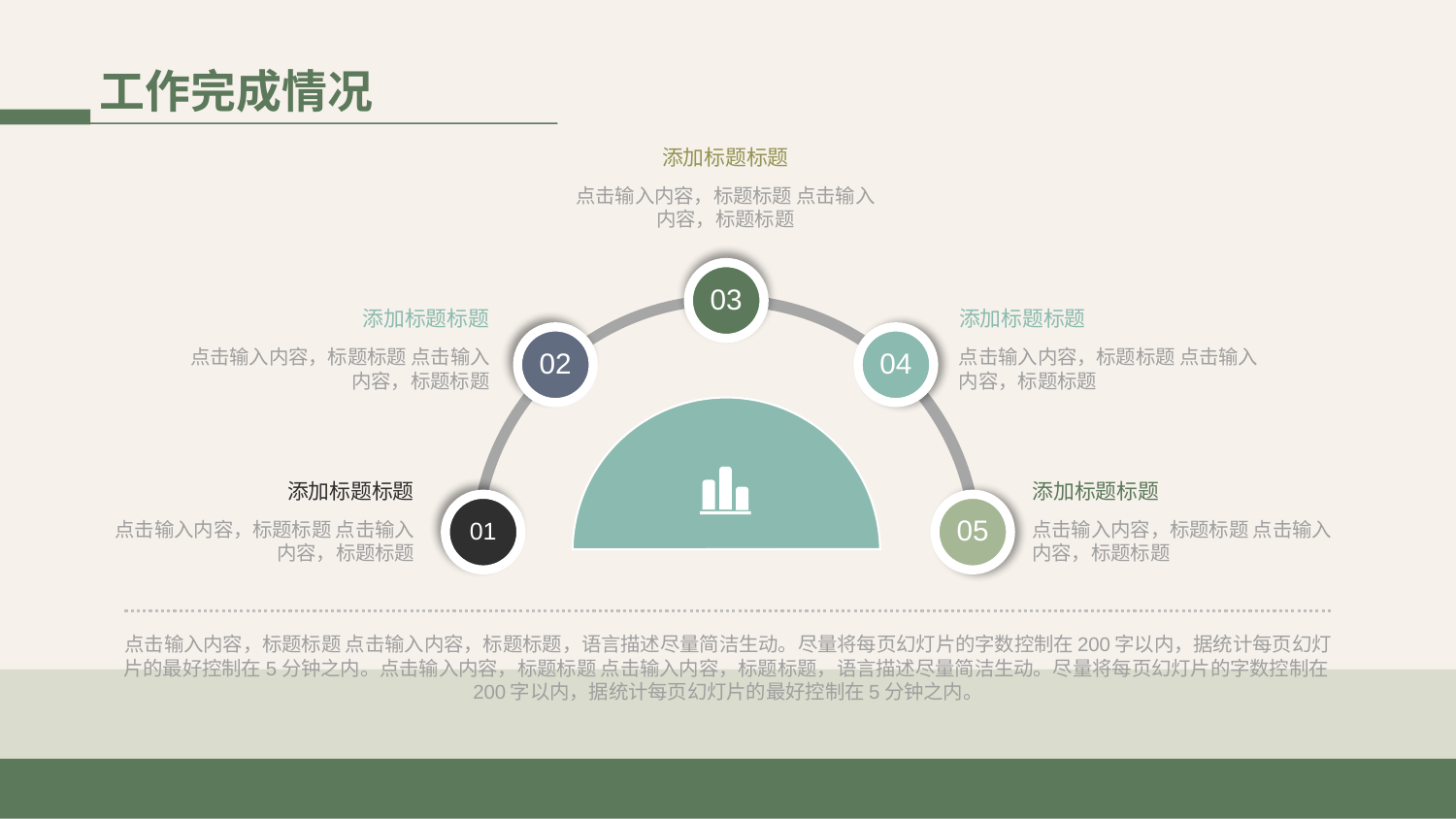

# 工作完成情况
添加标题标题
点击输入内容，标题标题 点击输入内容，标题标题
03

添加标题标题
点击输入内容，标题标题 点击输入内容，标题标题
添加标题标题
点击输入内容，标题标题 点击输入内容，标题标题
02
04

添加标题标题
点击输入内容，标题标题 点击输入内容，标题标题
添加标题标题
点击输入内容，标题标题 点击输入内容，标题标题
01
05
点击输入内容，标题标题 点击输入内容，标题标题，语言描述尽量简洁生动。尽量将每页幻灯片的字数控制在200字以内，据统计每页幻灯片的最好控制在5分钟之内。点击输入内容，标题标题 点击输入内容，标题标题，语言描述尽量简洁生动。尽量将每页幻灯片的字数控制在200字以内，据统计每页幻灯片的最好控制在5分钟之内。